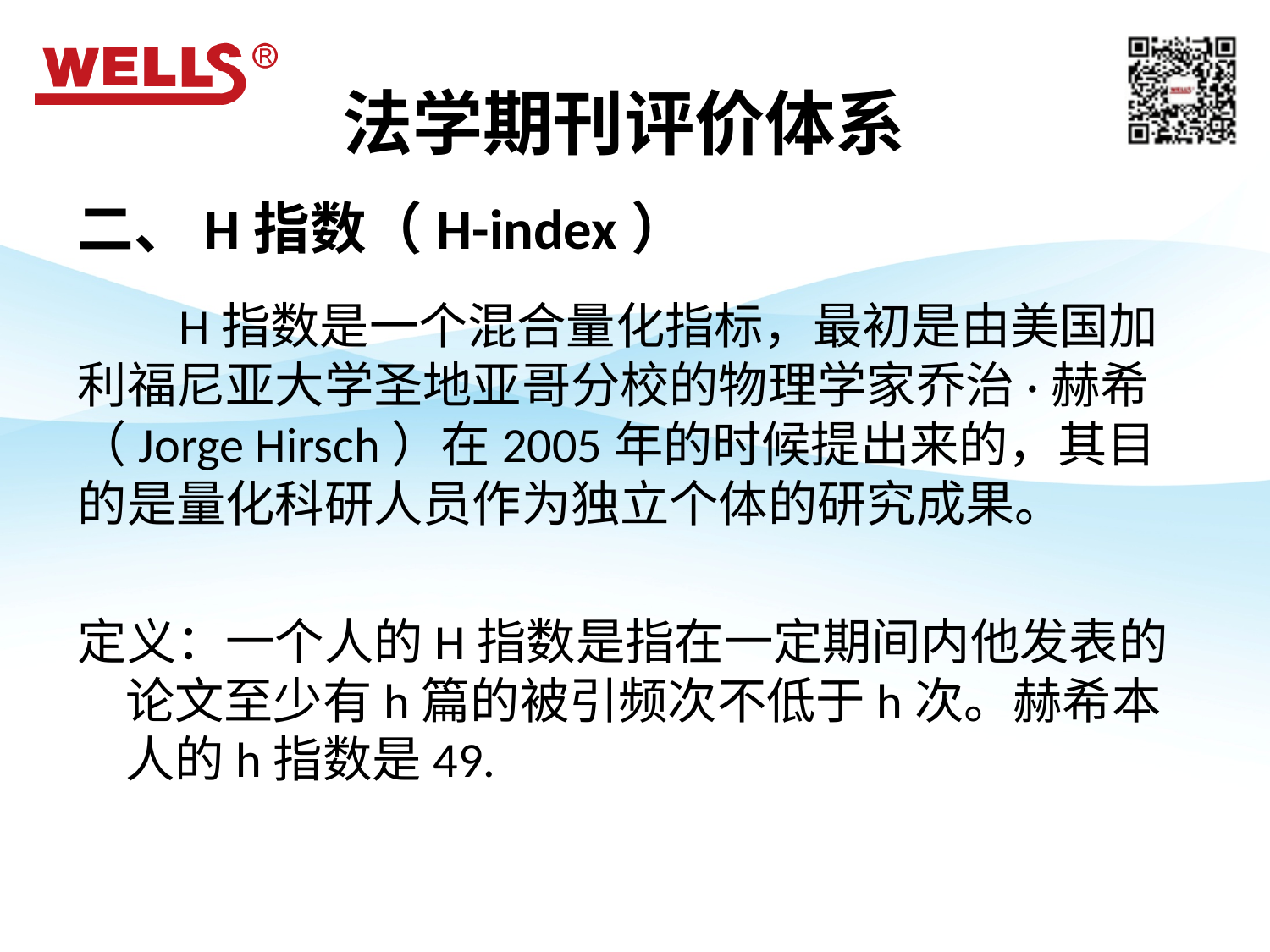

# 法学期刊评价体系
二、H指数（H-index）

         H指数是一个混合量化指标，最初是由美国加利福尼亚大学圣地亚哥分校的物理学家乔治·赫希（Jorge Hirsch）在2005年的时候提出来的，其目的是量化科研人员作为独立个体的研究成果。

定义：一个人的H指数是指在一定期间内他发表的论文至少有h篇的被引频次不低于h次。赫希本人的h指数是49.